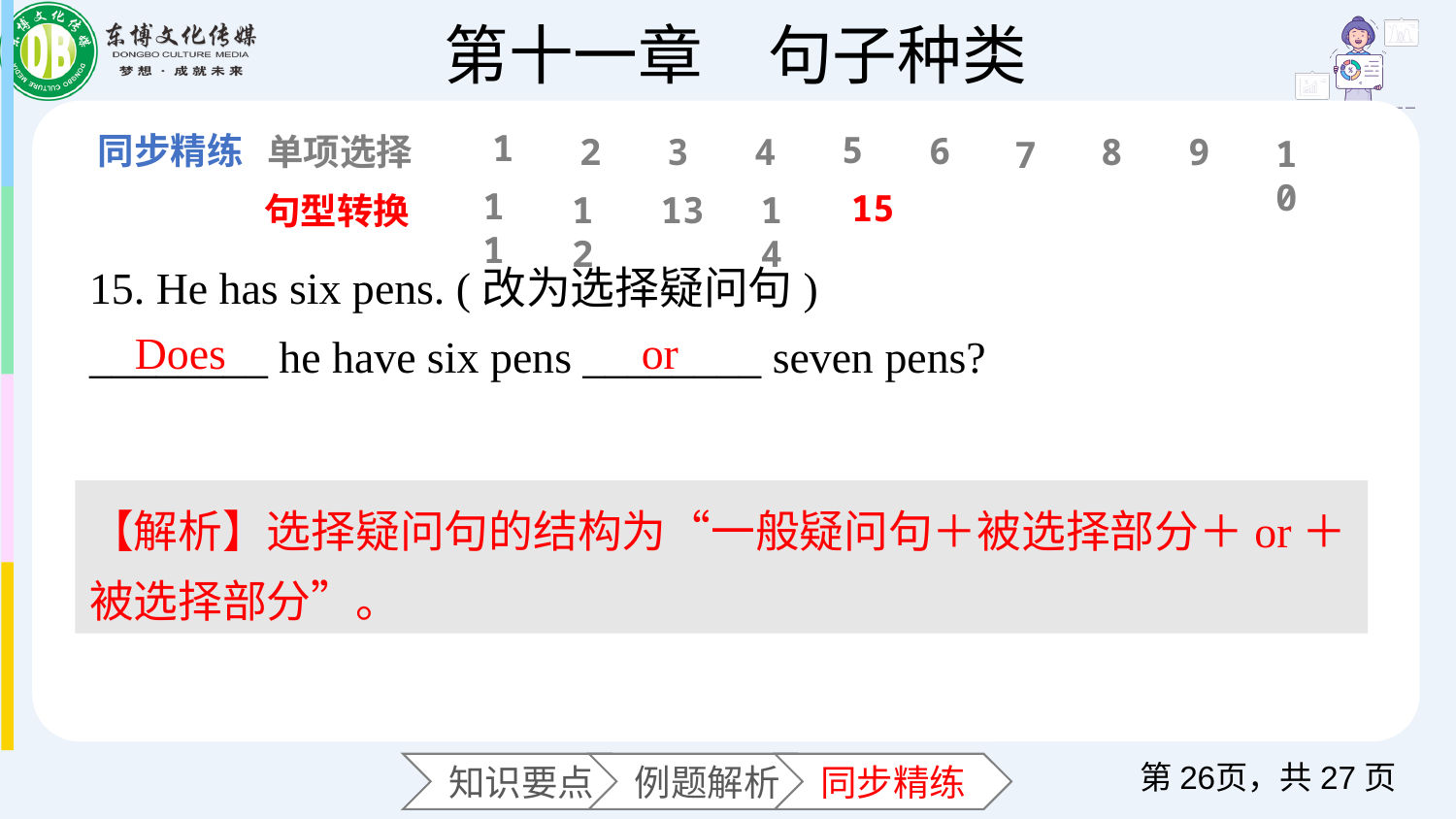

1
5
6
单项选择
2
3
4
8
9
10
7
11
15
12
13
14
句型转换
15. He has six pens. (改为选择疑问句)
________ he have six pens ________ seven pens?
Does
or
【解析】选择疑问句的结构为“一般疑问句＋被选择部分＋or＋被选择部分”。